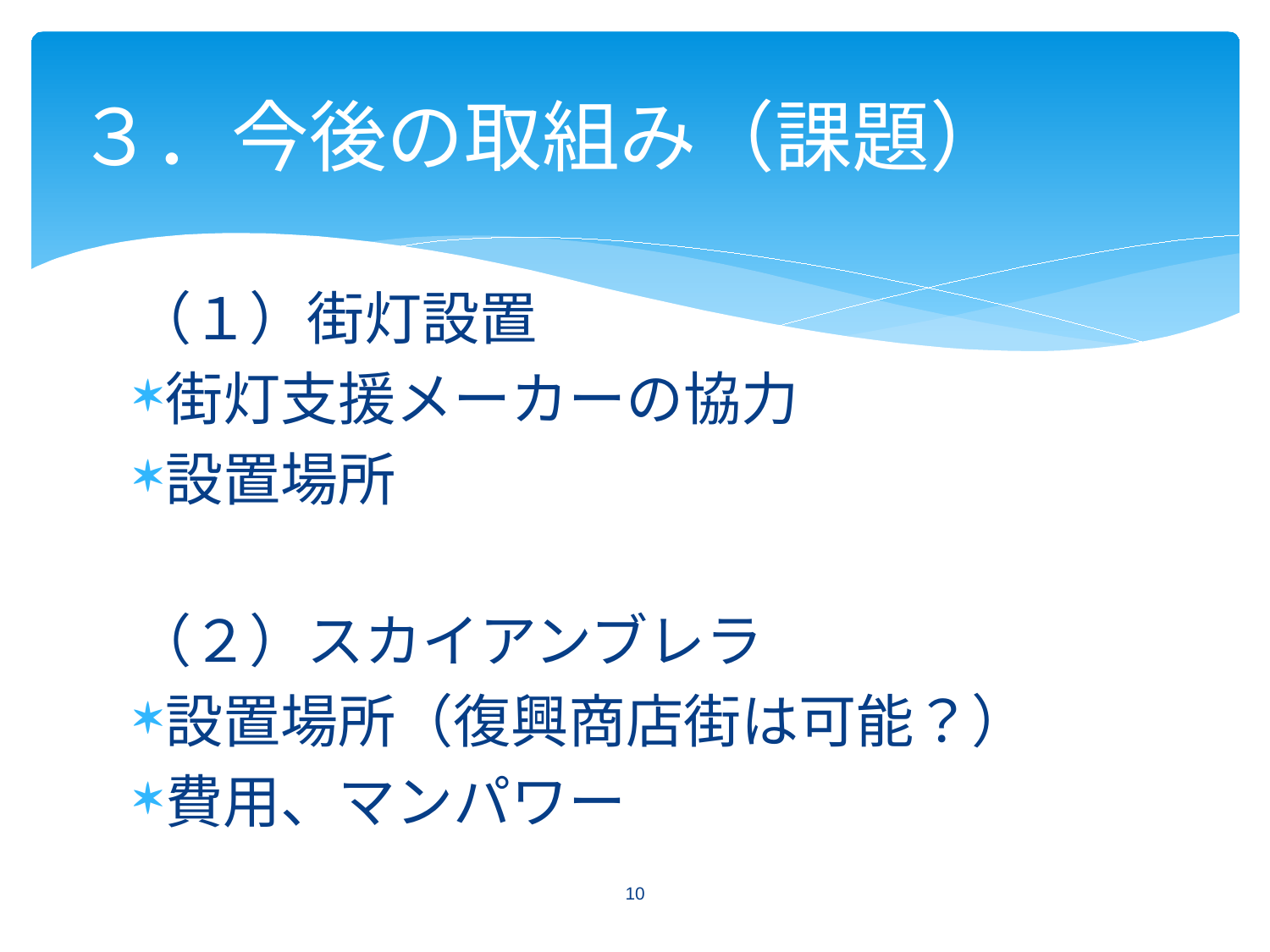

# ３．今後の取組み（課題）
（１）街灯設置
街灯支援メーカーの協力
設置場所

（２）スカイアンブレラ
設置場所（復興商店街は可能？）
費用、マンパワー

10